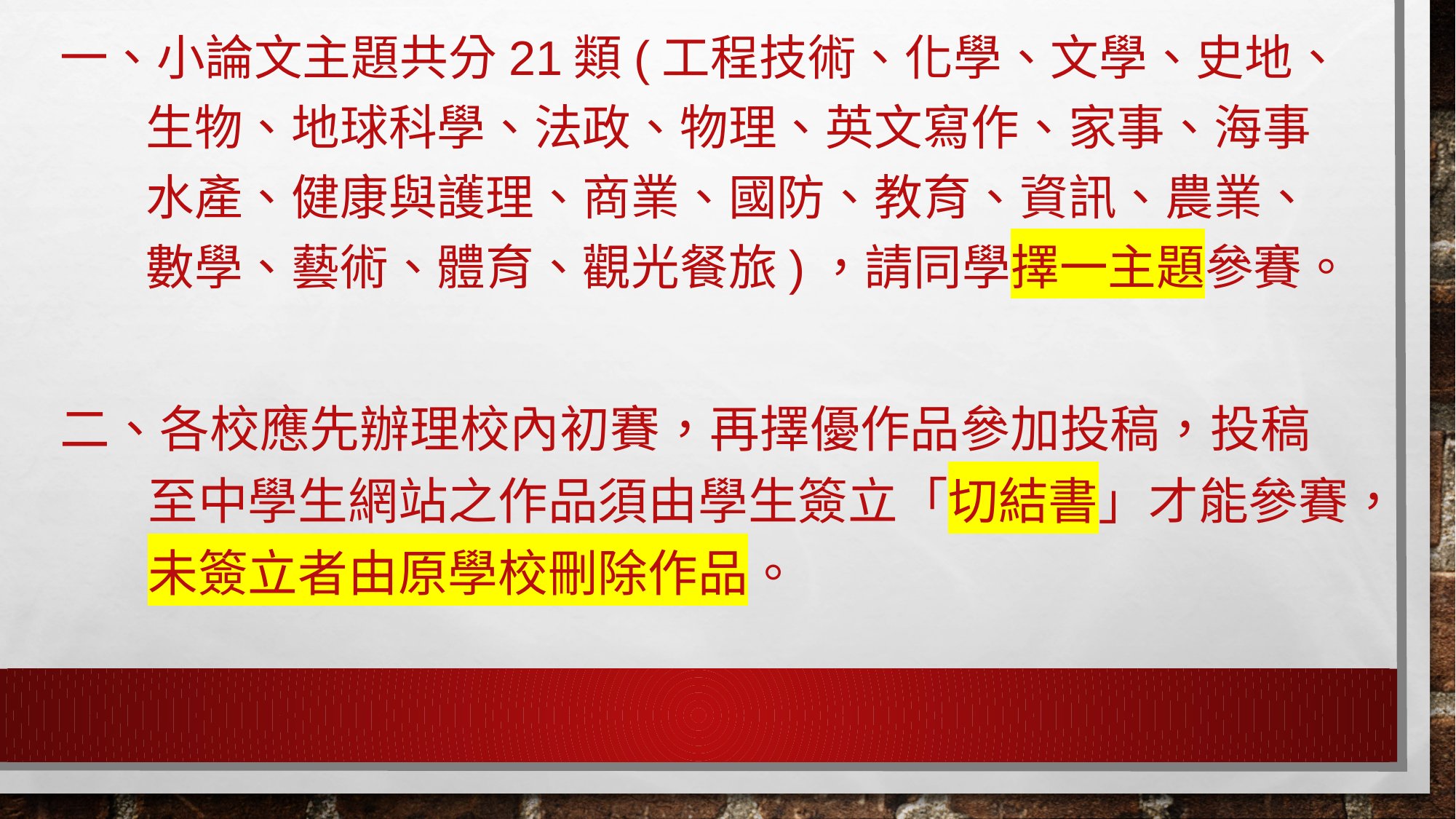

一、小論文主題共分21類(工程技術、化學、文學、史地、生物、地球科學、法政、物理、英文寫作、家事、海事水產、健康與護理、商業、國防、教育、資訊、農業、數學、藝術、體育、觀光餐旅)，請同學擇一主題參賽。
二、各校應先辦理校內初賽，再擇優作品參加投稿，投稿至中學生網站之作品須由學生簽立「切結書」才能參賽，未簽立者由原學校刪除作品。